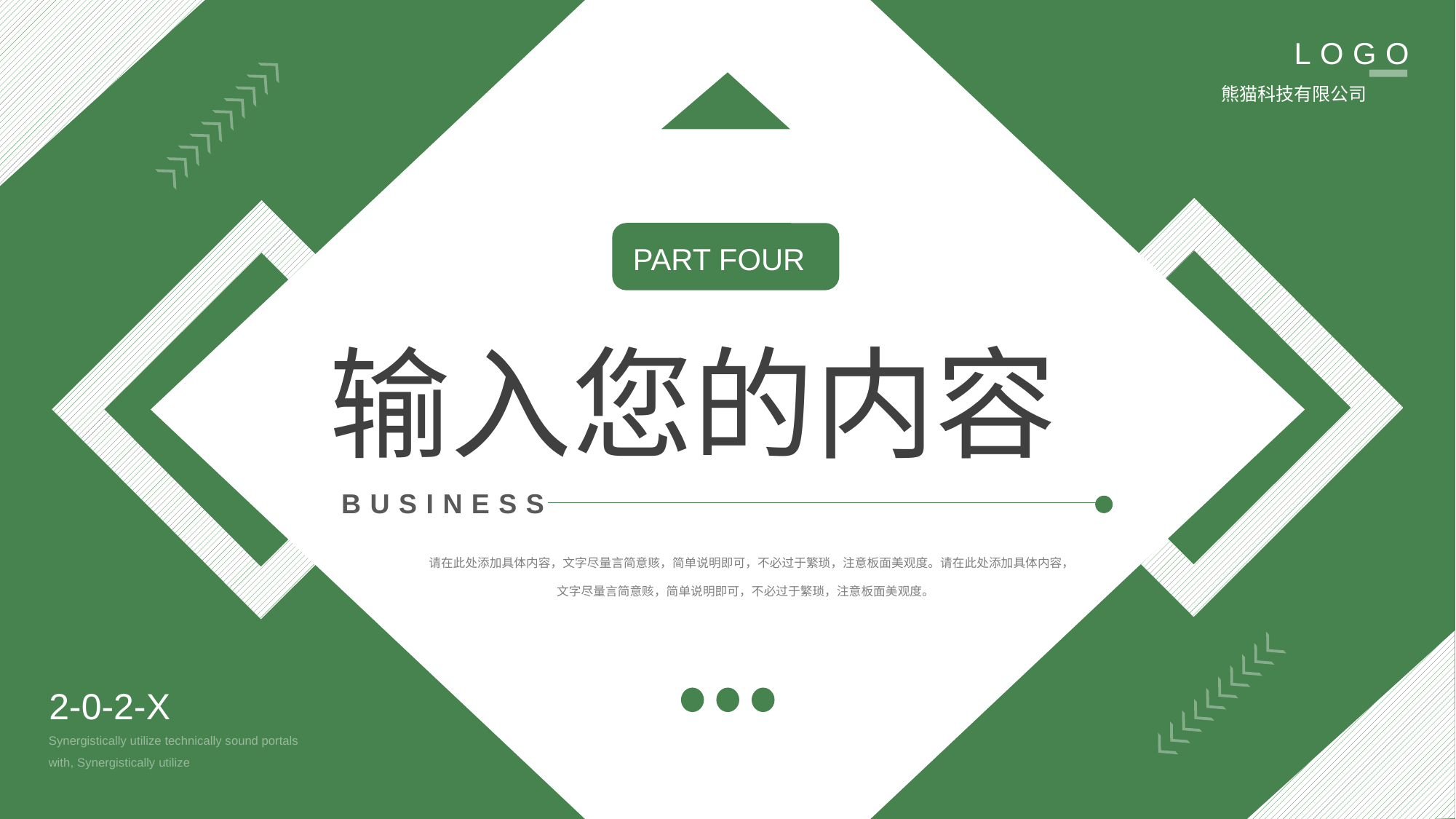

LOGO

熊猫科技有限公司

PART FOUR
输入您的内容
BUSINESS

请在此处添加具体内容，文字尽量言简意赅，简单说明即可，不必过于繁琐，注意板面美观度。请在此处添加具体内容，文字尽量言简意赅，简单说明即可，不必过于繁琐，注意板面美观度。

2-0-2-X
Synergistically utilize technically sound portals with, Synergistically utilize